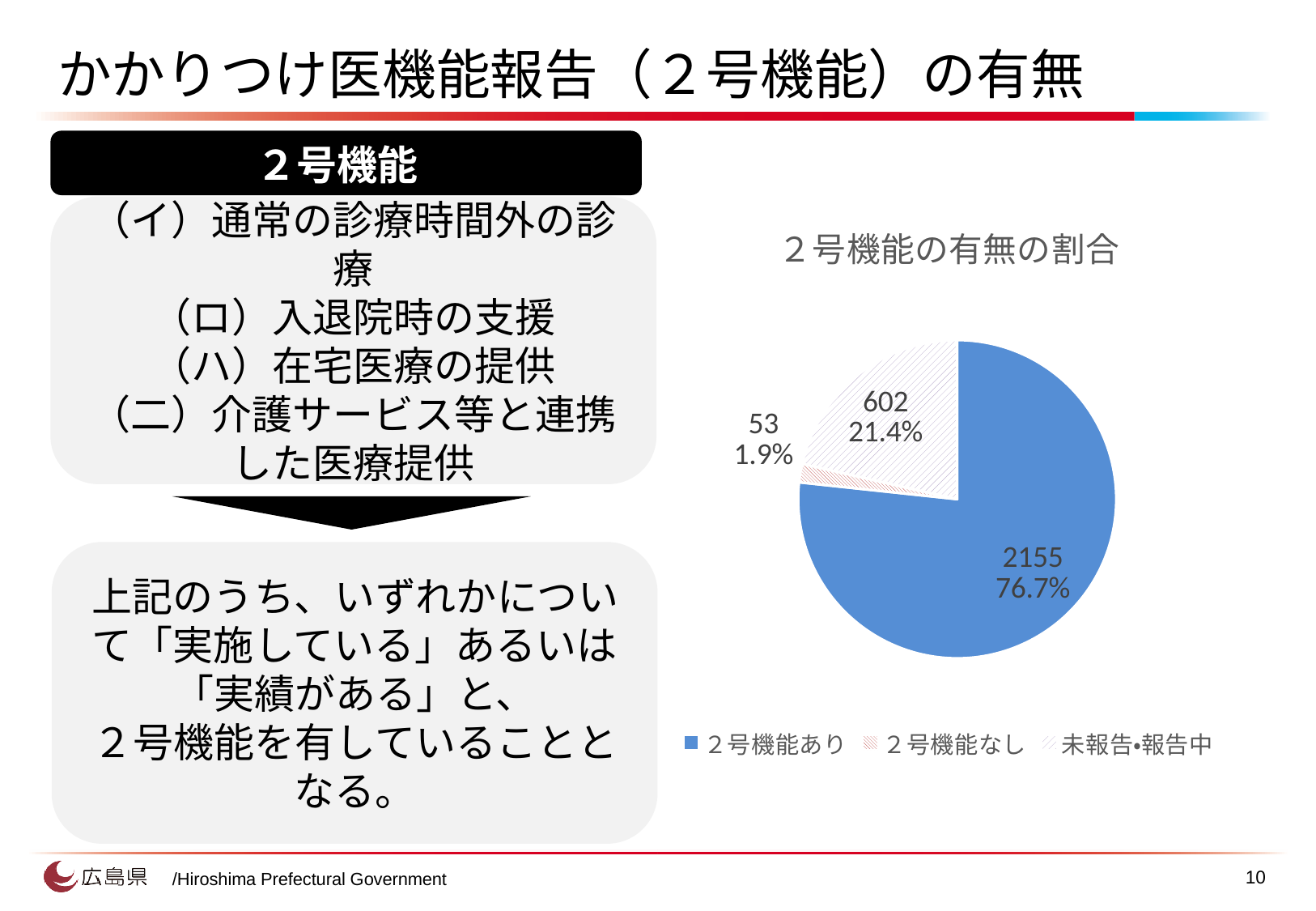

かかりつけ医機能報告（２号機能）の有無

２号機能

### Chart: ２号機能の有無の割合

| Category | ２号機能の有無の割合 |
|---|---|
| ２号機能あり | 2155.0 |
| ２号機能なし | 53.0 |
| 未報告・報告中 | 602.0 |
（イ）通常の診療時間外の診療
（ロ）入退院時の支援
（ハ）在宅医療の提供
（二）介護サービス等と連携した医療提供

上記のうち、いずれかについて「実施している」あるいは
「実績がある」と、
２号機能を有していることとなる。